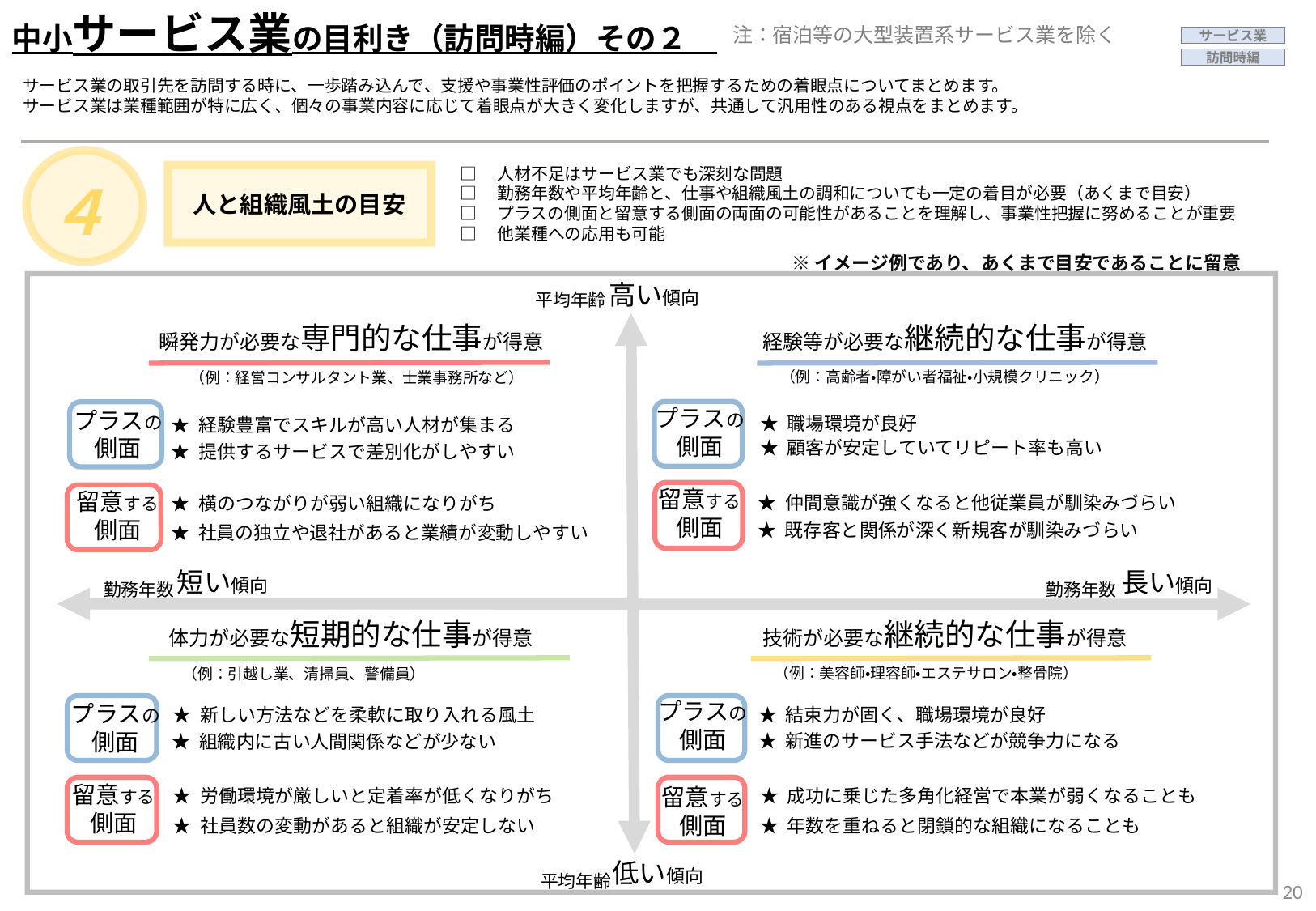

中小サービス業の目利き（訪問時編）その２
注：宿泊等の大型装置系サービス業を除く
サービス業
訪問時編
サービス業の取引先を訪問する時に、一歩踏み込んで、支援や事業性評価のポイントを把握するための着眼点についてまとめます。サービス業は業種範囲が特に広く、個々の事業内容に応じて着眼点が大きく変化しますが、共通して汎用性のある視点をまとめます。

４
□　人材不足はサービス業でも深刻な問題
□　勤務年数や平均年齢と、仕事や組織風土の調和についても一定の着目が必要（あくまで目安）
□　プラスの側面と留意する側面の両面の可能性があることを理解し、事業性把握に努めることが重要
□　他業種への応用も可能
人と組織風土の目安
※イメージ例であり、あくまで目安であることに留意
高い傾向

平均年齢
瞬発力が必要な専門的な仕事が得意
（例：経営コンサルタント業、士業事務所など）
経験等が必要な継続的な仕事が得意
（例：高齢者・障がい者福祉・小規模クリニック）
プラスの
側面

留意する
側面

★ 経験豊富でスキルが高い人材が集まる
★ 提供するサービスで差別化がしやすい
★ 横のつながりが弱い組織になりがち
★ 社員の独立や退社があると業績が変動しやすい

★ 職場環境が良好
★ 顧客が安定していてリピート率も高い
★ 仲間意識が強くなると他従業員が馴染みづらい
★ 既存客と関係が深く新規客が馴染みづらい
体力が必要な短期的な仕事が得意
（例：引越し業、清掃員、警備員）

★ 新しい方法などを柔軟に取り入れる風土
★ 組織内に古い人間関係などが少ない
★ 労働環境が厳しいと定着率が低くなりがち
★ 社員数の変動があると組織が安定しない
技術が必要な継続的な仕事が得意
（例：美容師・理容師・エステサロン・整骨院）

★ 結束力が固く、職場環境が良好
★ 新進のサービス手法などが競争力になる
★ 成功に乗じた多角化経営で本業が弱くなることも
★ 年数を重ねると閉鎖的な組織になることも
プラスの
側面
留意する
側面
短い傾向
長い傾向
勤務年数
勤務年数
プラスの
側面
プラスの
側面
留意する
側面
留意する
側面
低い傾向
平均年齢
20